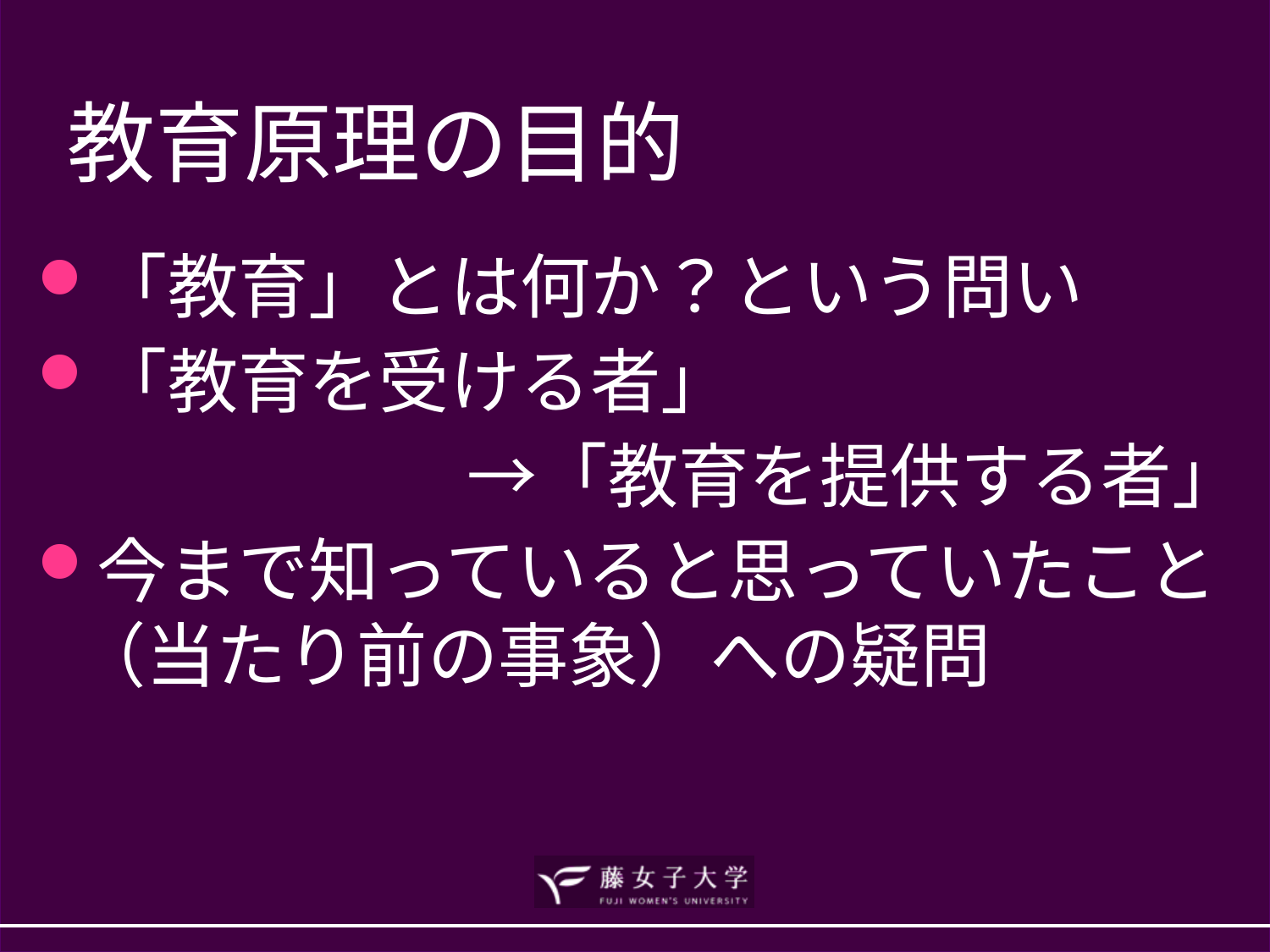

# 教育原理の目的
「教育」とは何か？という問い
「教育を受ける者」
　→「教育を提供する者」
今まで知っていると思っていたこと（当たり前の事象）への疑問